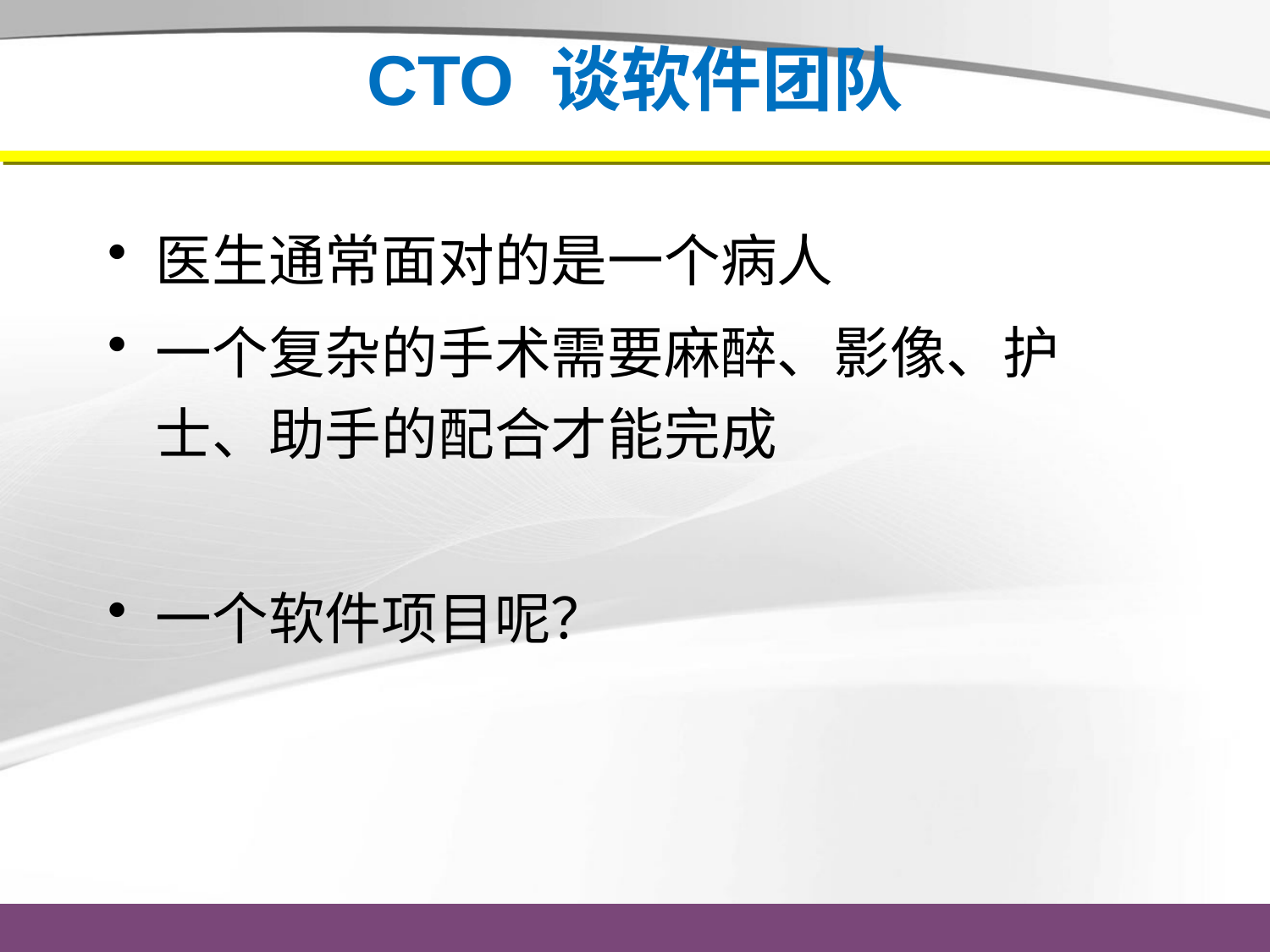

# CTO 谈软件团队
医生通常面对的是一个病人
一个复杂的手术需要麻醉、影像、护士、助手的配合才能完成

一个软件项目呢？